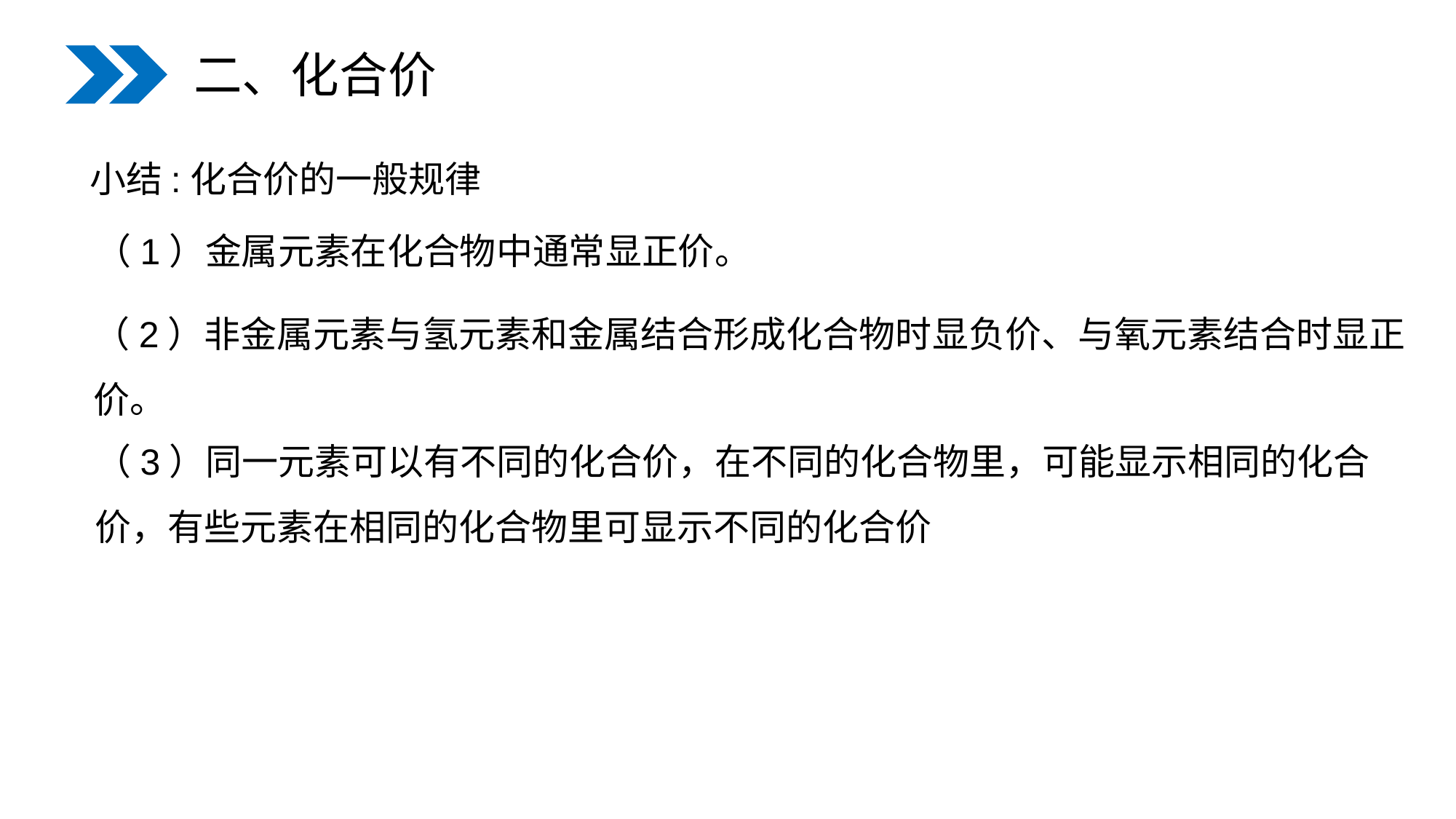

二、化合价
小结:化合价的一般规律
（1）金属元素在化合物中通常显正价。
（2）非金属元素与氢元素和金属结合形成化合物时显负价、与氧元素结合时显正价。
（3）同一元素可以有不同的化合价，在不同的化合物里，可能显示相同的化合价，有些元素在相同的化合物里可显示不同的化合价